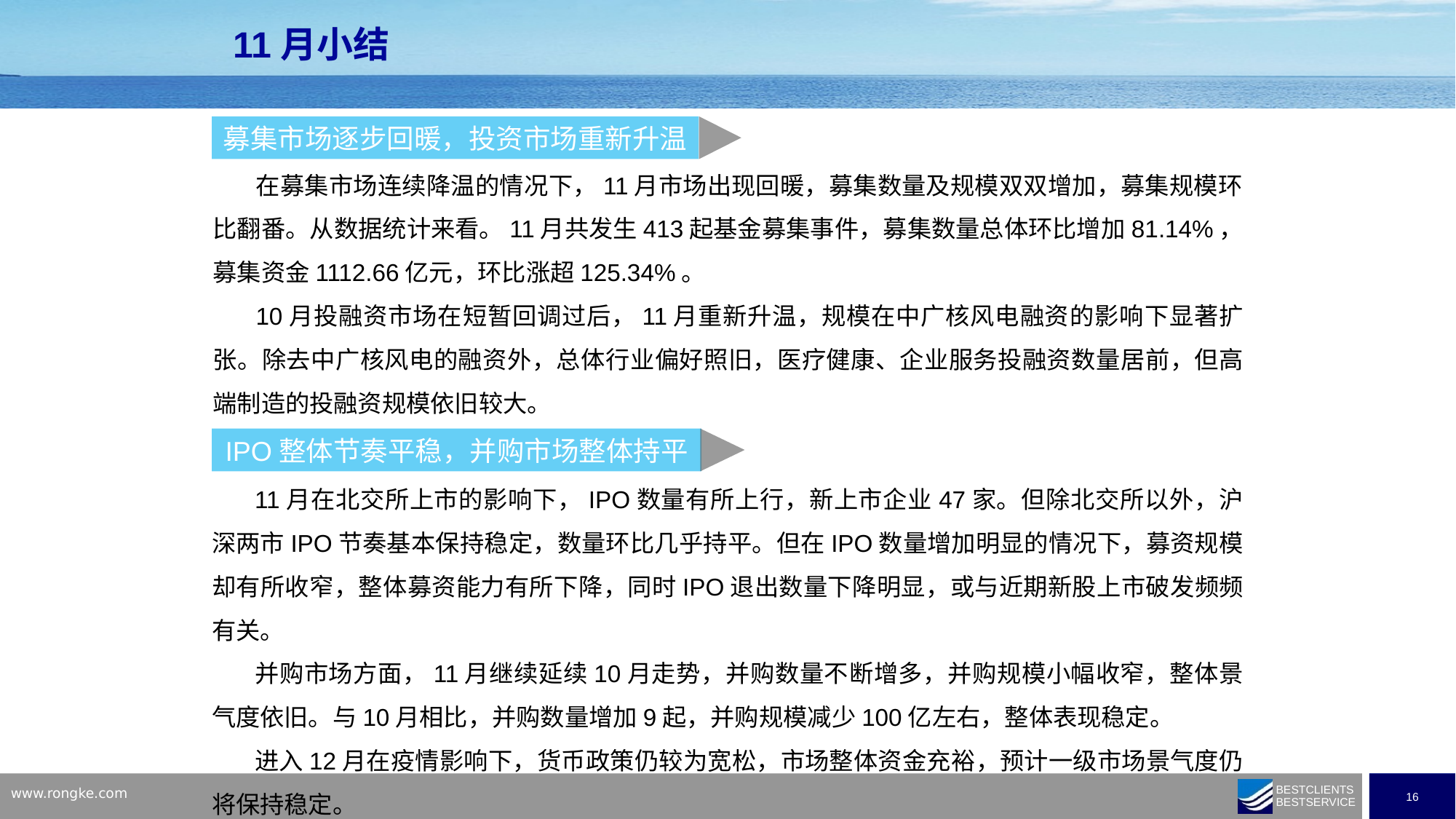

11月小结
募集市场逐步回暖，投资市场重新升温

在募集市场连续降温的情况下，11月市场出现回暖，募集数量及规模双双增加，募集规模环比翻番。从数据统计来看。11月共发生413起基金募集事件，募集数量总体环比增加81.14%，募集资金1112.66亿元，环比涨超125.34%。
10月投融资市场在短暂回调过后，11月重新升温，规模在中广核风电融资的影响下显著扩张。除去中广核风电的融资外，总体行业偏好照旧，医疗健康、企业服务投融资数量居前，但高端制造的投融资规模依旧较大。
IPO整体节奏平稳，并购市场整体持平

11月在北交所上市的影响下，IPO数量有所上行，新上市企业47家。但除北交所以外，沪深两市IPO节奏基本保持稳定，数量环比几乎持平。但在IPO数量增加明显的情况下，募资规模却有所收窄，整体募资能力有所下降，同时IPO退出数量下降明显，或与近期新股上市破发频频有关。
并购市场方面，11月继续延续10月走势，并购数量不断增多，并购规模小幅收窄，整体景气度依旧。与10月相比，并购数量增加9起，并购规模减少100亿左右，整体表现稳定。
进入12月在疫情影响下，货币政策仍较为宽松，市场整体资金充裕，预计一级市场景气度仍将保持稳定。